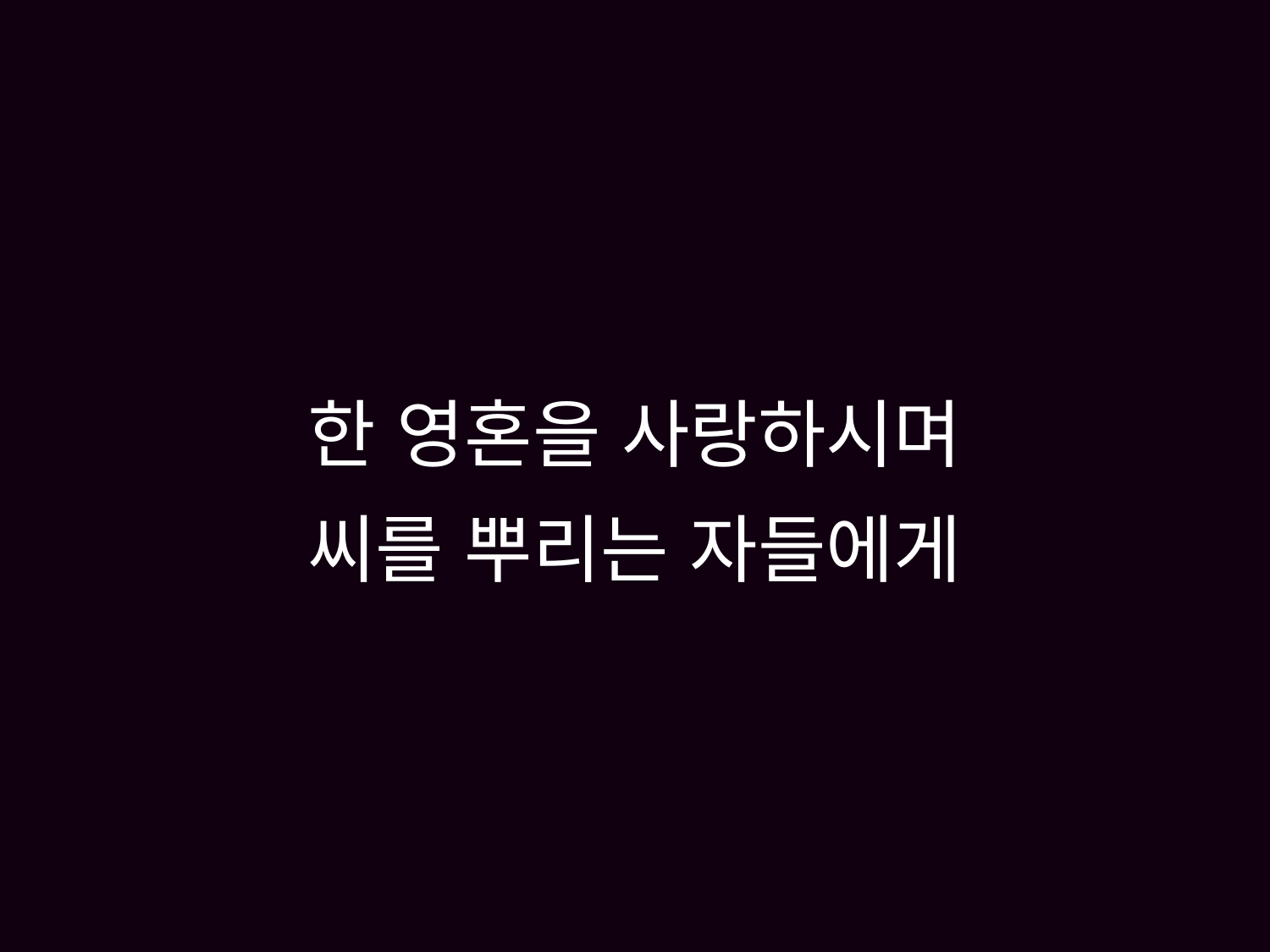

# 한 영혼을 사랑하시며 씨를 뿌리는 자들에게